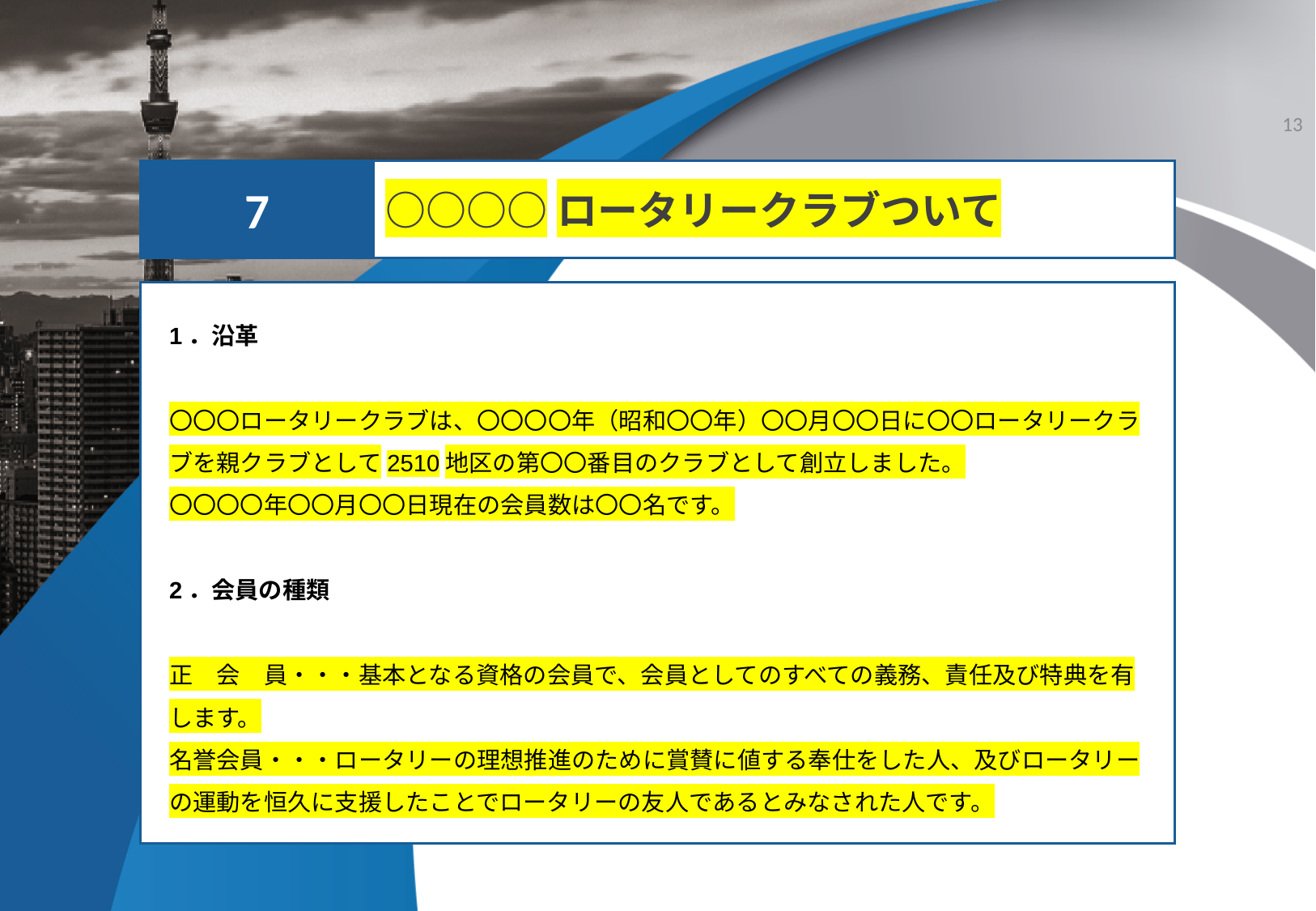

13
7
○○○○ロータリークラブついて
1．沿革

〇〇〇ロータリークラブは、〇〇〇〇年（昭和〇〇年）〇〇月〇〇日に〇〇ロータリークラブを親クラブとして2510地区の第〇〇番目のクラブとして創立しました。
〇〇〇〇年〇〇月〇〇日現在の会員数は〇〇名です。

2．会員の種類

正　会　員・・・基本となる資格の会員で、会員としてのすべての義務、責任及び特典を有します。
名誉会員・・・ロータリーの理想推進のために賞賛に値する奉仕をした人、及びロータリーの運動を恒久に支援したことでロータリーの友人であるとみなされた人です。